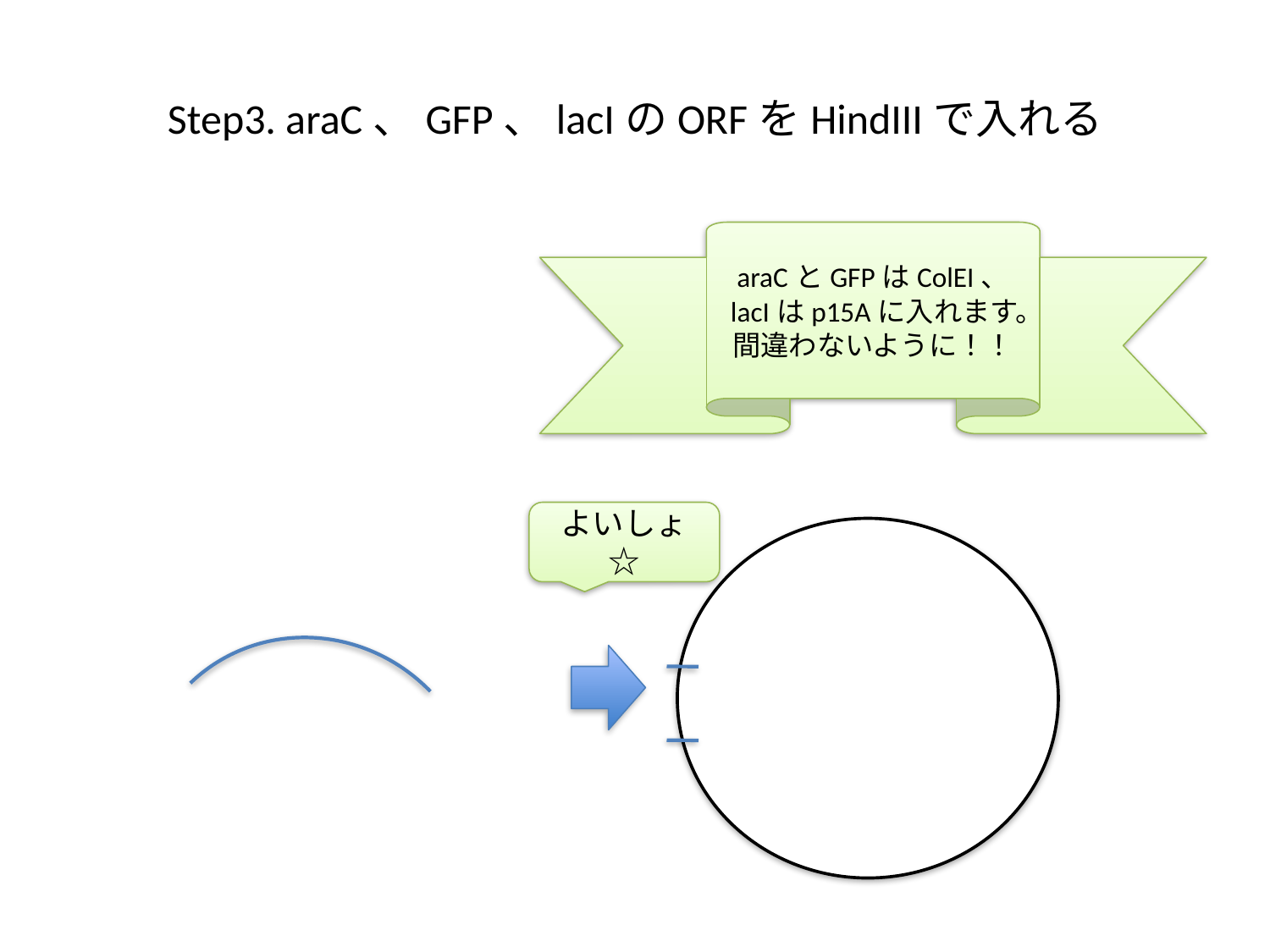

# Step3. araC、GFP、lacIのORFをHindIIIで入れる
araCとGFPはColEI、
lacIはp15Aに入れます。
間違わないように！！
よいしょ☆